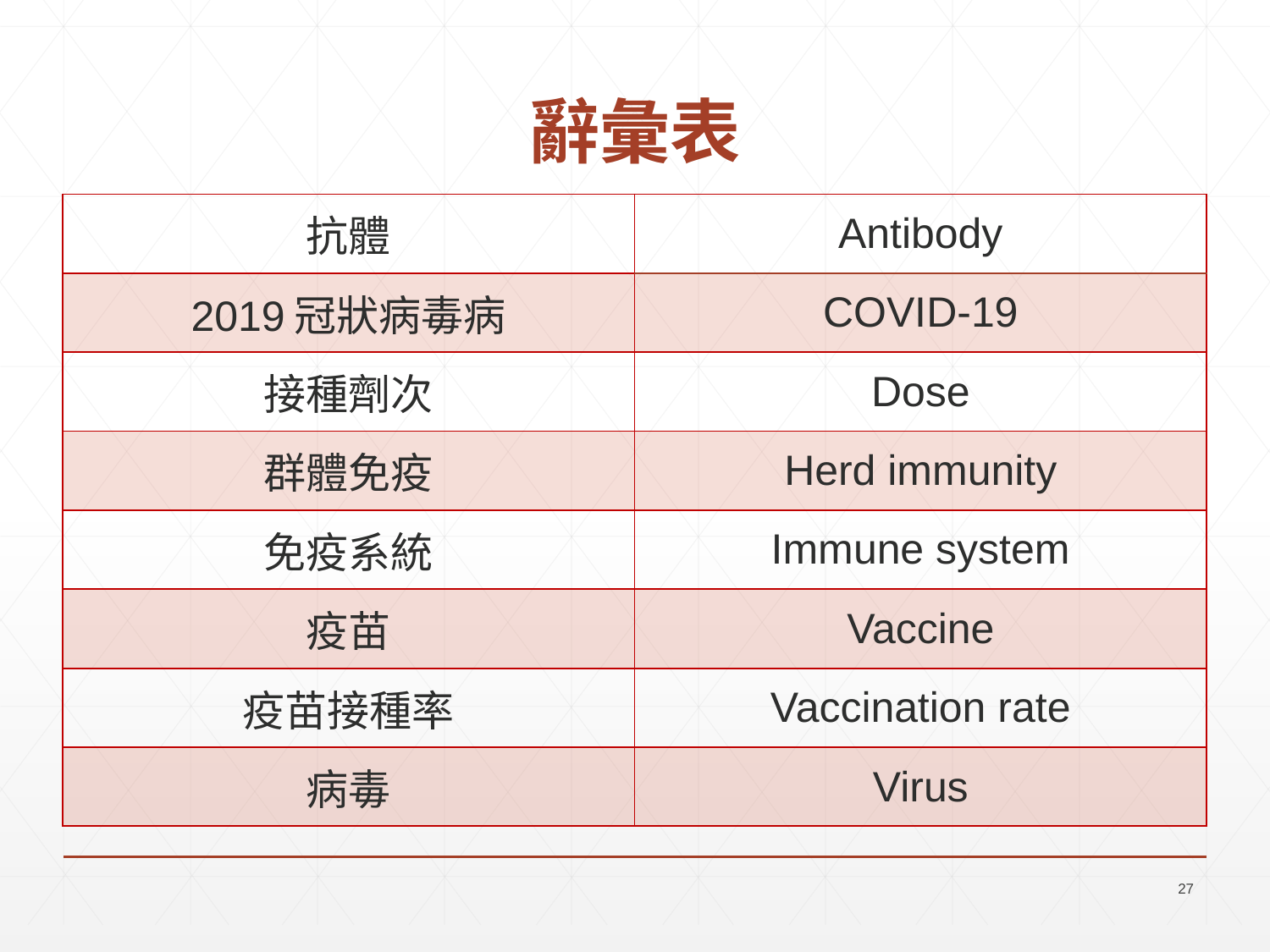

# 辭彙表
| 抗體 | Antibody |
| --- | --- |
| 2019冠狀病毒病 | COVID-19 |
| 接種劑次 | Dose |
| 群體免疫 | Herd immunity |
| 免疫系統 | Immune system |
| 疫苗 | Vaccine |
| 疫苗接種率 | Vaccination rate |
| 病毒 | Virus |
27